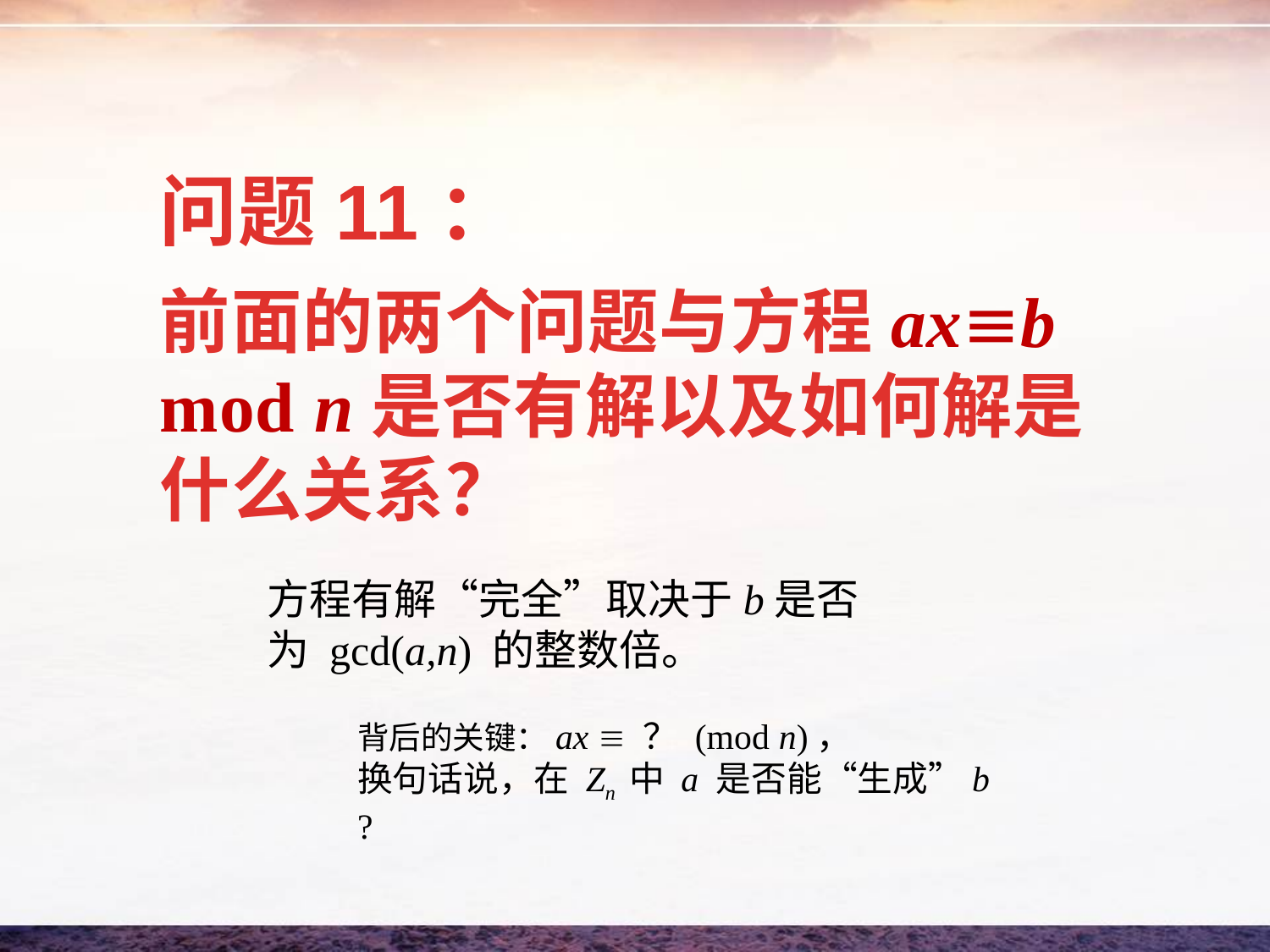

问题11：
前面的两个问题与方程ax≡b mod n是否有解以及如何解是什么关系？
方程有解“完全”取决于b是否为 gcd(a,n) 的整数倍。
背后的关键：ax ≡ ？ (mod n)，
换句话说，在 Zn 中 a 是否能“生成”b ?